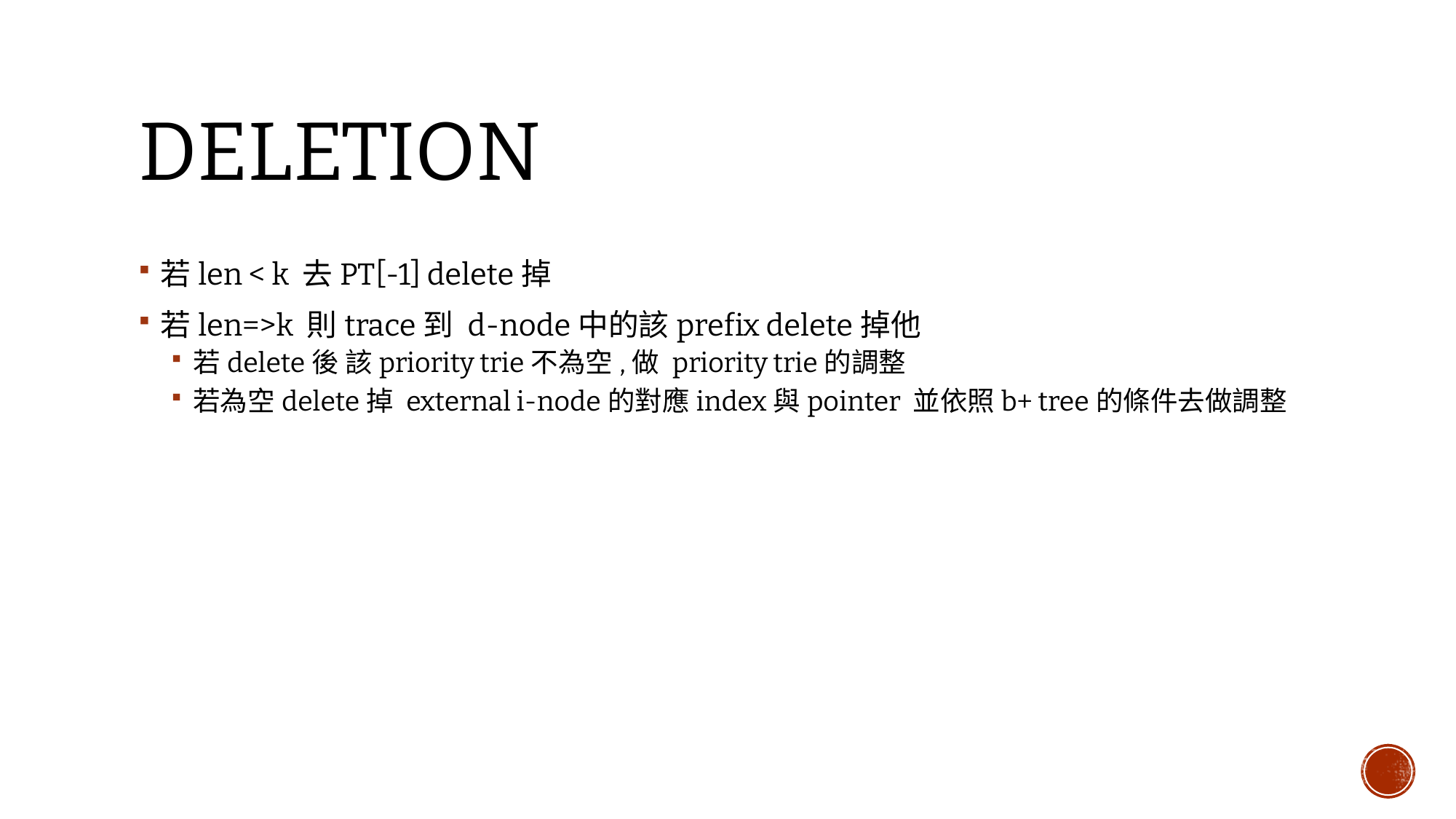

# deletion
若len < k 去PT[-1] delete掉
若len=>k 則trace到 d-node中的該prefix delete掉他
若delete後 該priority trie不為空,做 priority trie的調整
若為空delete掉 external i-node的對應index與pointer 並依照b+ tree的條件去做調整